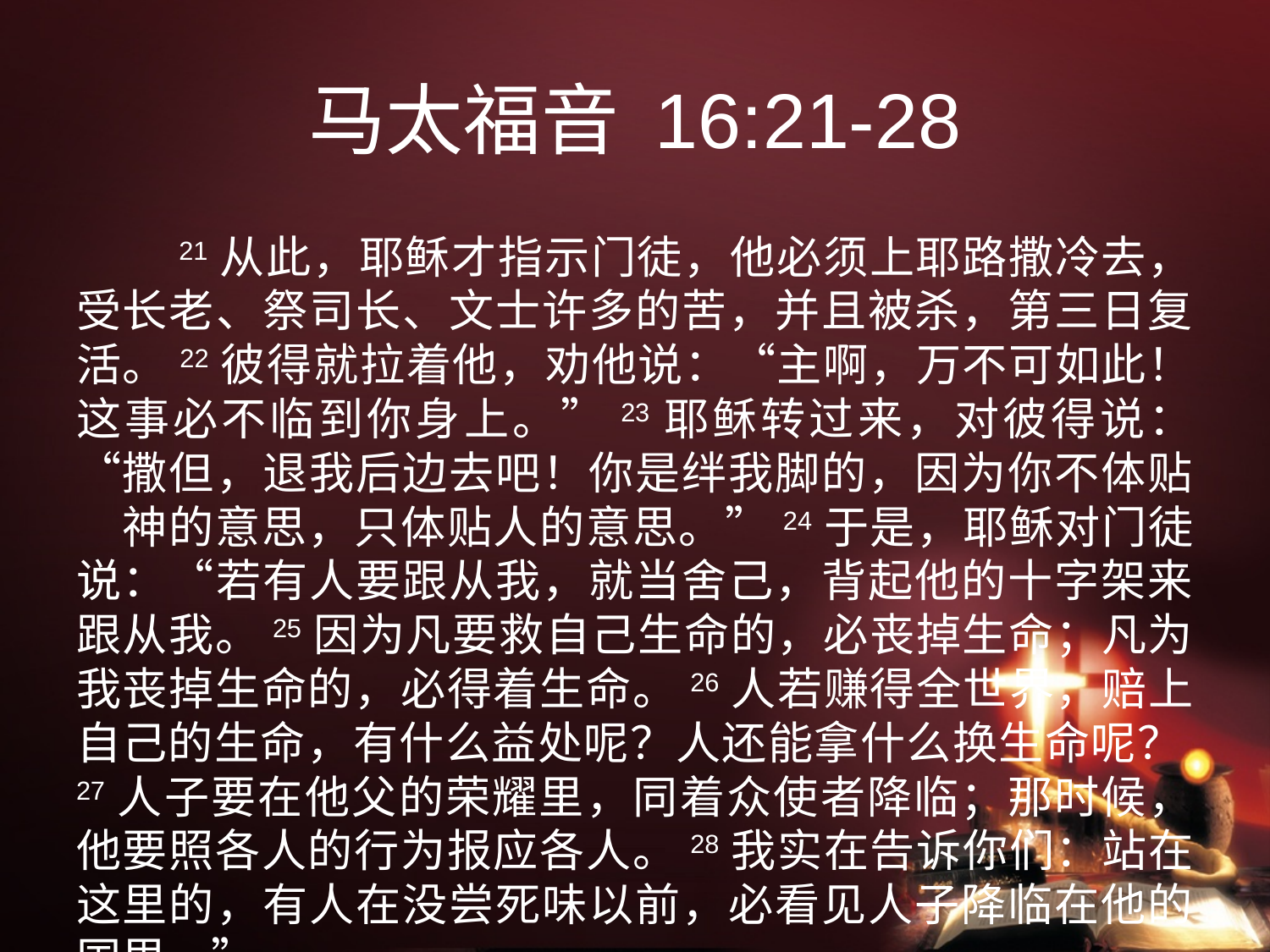

# 马太福音 16:21-28
            21从此，耶稣才指示门徒，他必须上耶路撒冷去，受长老、祭司长、文士许多的苦，并且被杀，第三日复活。22彼得就拉着他，劝他说：“主啊，万不可如此！这事必不临到你身上。”23耶稣转过来，对彼得说：“撒但，退我后边去吧！你是绊我脚的，因为你不体贴　神的意思，只体贴人的意思。”24于是，耶稣对门徒说：“若有人要跟从我，就当舍己，背起他的十字架来跟从我。25因为凡要救自己生命的，必丧掉生命；凡为我丧掉生命的，必得着生命。26人若赚得全世界，赔上自己的生命，有什么益处呢？人还能拿什么换生命呢？27人子要在他父的荣耀里，同着众使者降临；那时候，他要照各人的行为报应各人。28我实在告诉你们：站在这里的，有人在没尝死味以前，必看见人子降临在他的国里。”